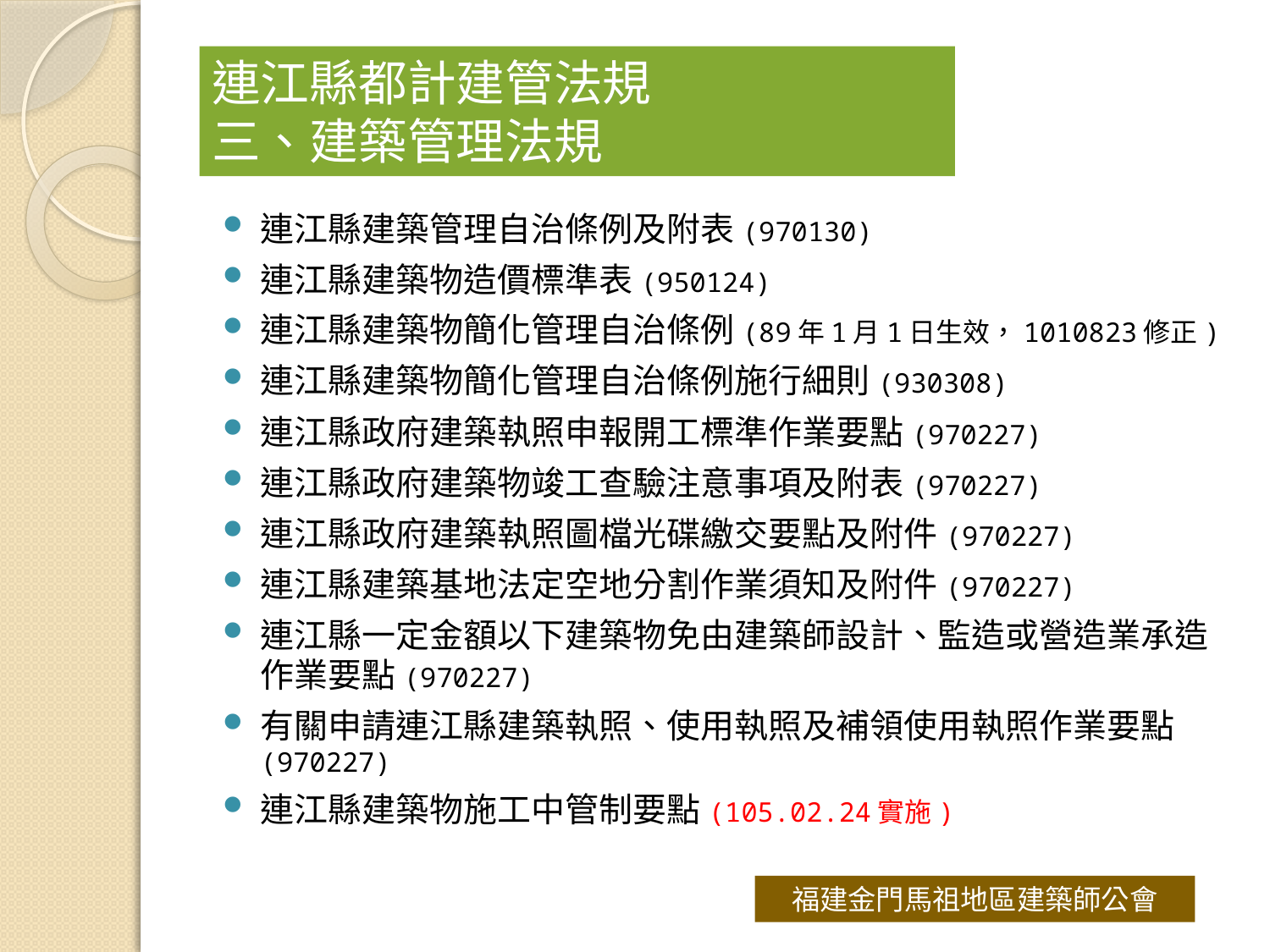

# 連江縣都計建管法規 三、建築管理法規
連江縣建築管理自治條例及附表(970130)
連江縣建築物造價標準表(950124)
連江縣建築物簡化管理自治條例(89年1月1日生效，1010823修正)
連江縣建築物簡化管理自治條例施行細則(930308)
連江縣政府建築執照申報開工標準作業要點(970227)
連江縣政府建築物竣工查驗注意事項及附表(970227)
連江縣政府建築執照圖檔光碟繳交要點及附件(970227)
連江縣建築基地法定空地分割作業須知及附件(970227)
連江縣一定金額以下建築物免由建築師設計、監造或營造業承造作業要點(970227)
有關申請連江縣建築執照、使用執照及補領使用執照作業要點(970227)
連江縣建築物施工中管制要點(105.02.24實施)

福建金門馬祖地區建築師公會